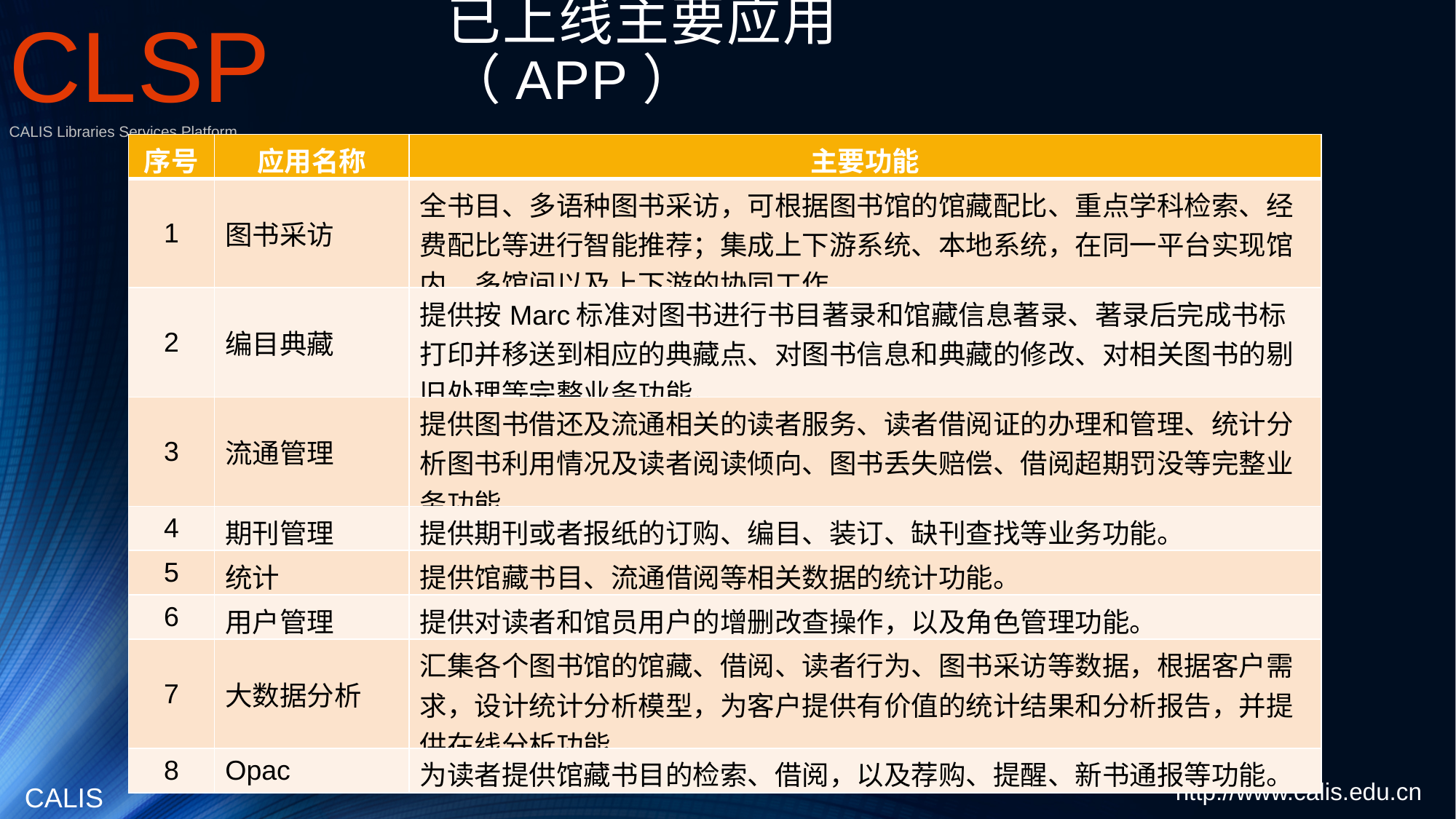

CLSP
CALIS Libraries Services Platform
# 已上线主要应用（APP）
| 序号 | 应用名称 | 主要功能 |
| --- | --- | --- |
| 1 | 图书采访 | 全书目、多语种图书采访，可根据图书馆的馆藏配比、重点学科检索、经费配比等进行智能推荐；集成上下游系统、本地系统，在同一平台实现馆内、多馆间以及上下游的协同工作 |
| 2 | 编目典藏 | 提供按Marc标准对图书进行书目著录和馆藏信息著录、著录后完成书标打印并移送到相应的典藏点、对图书信息和典藏的修改、对相关图书的剔旧处理等完整业务功能。 |
| 3 | 流通管理 | 提供图书借还及流通相关的读者服务、读者借阅证的办理和管理、统计分析图书利用情况及读者阅读倾向、图书丢失赔偿、借阅超期罚没等完整业务功能。 |
| 4 | 期刊管理 | 提供期刊或者报纸的订购、编目、装订、缺刊查找等业务功能。 |
| 5 | 统计 | 提供馆藏书目、流通借阅等相关数据的统计功能。 |
| 6 | 用户管理 | 提供对读者和馆员用户的增删改查操作，以及角色管理功能。 |
| 7 | 大数据分析 | 汇集各个图书馆的馆藏、借阅、读者行为、图书采访等数据，根据客户需求，设计统计分析模型，为客户提供有价值的统计结果和分析报告，并提供在线分析功能。 |
| 8 | Opac | 为读者提供馆藏书目的检索、借阅，以及荐购、提醒、新书通报等功能。 |
http://www.calis.edu.cn
CALIS